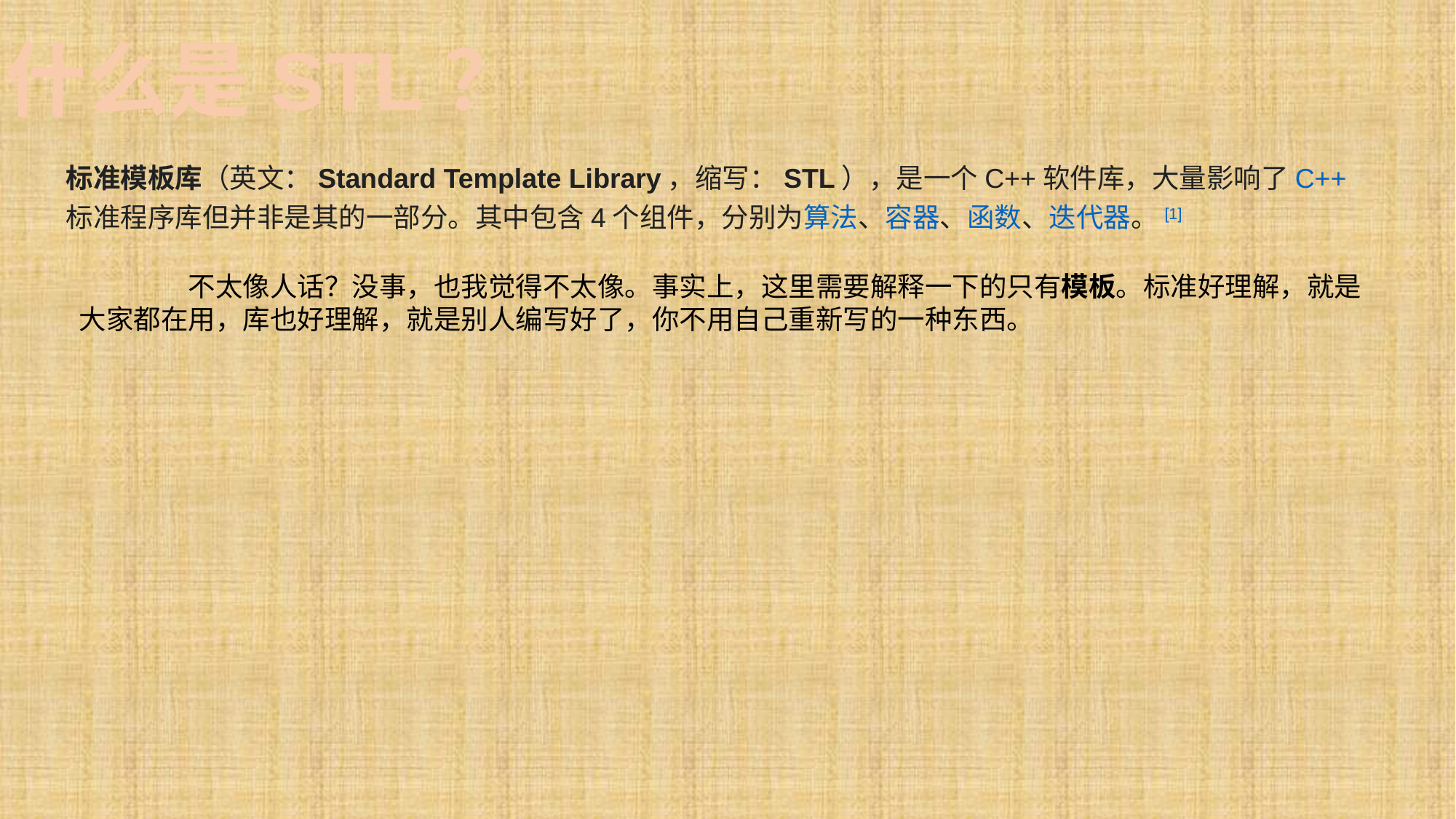

什么是STL？
标准模板库（英文：Standard Template Library，缩写：STL），是一个C++软件库，大量影响了C++标准程序库但并非是其的一部分。其中包含4个组件，分别为算法、容器、函数、迭代器。[1]
	不太像人话？没事，也我觉得不太像。事实上，这里需要解释一下的只有模板。标准好理解，就是大家都在用，库也好理解，就是别人编写好了，你不用自己重新写的一种东西。